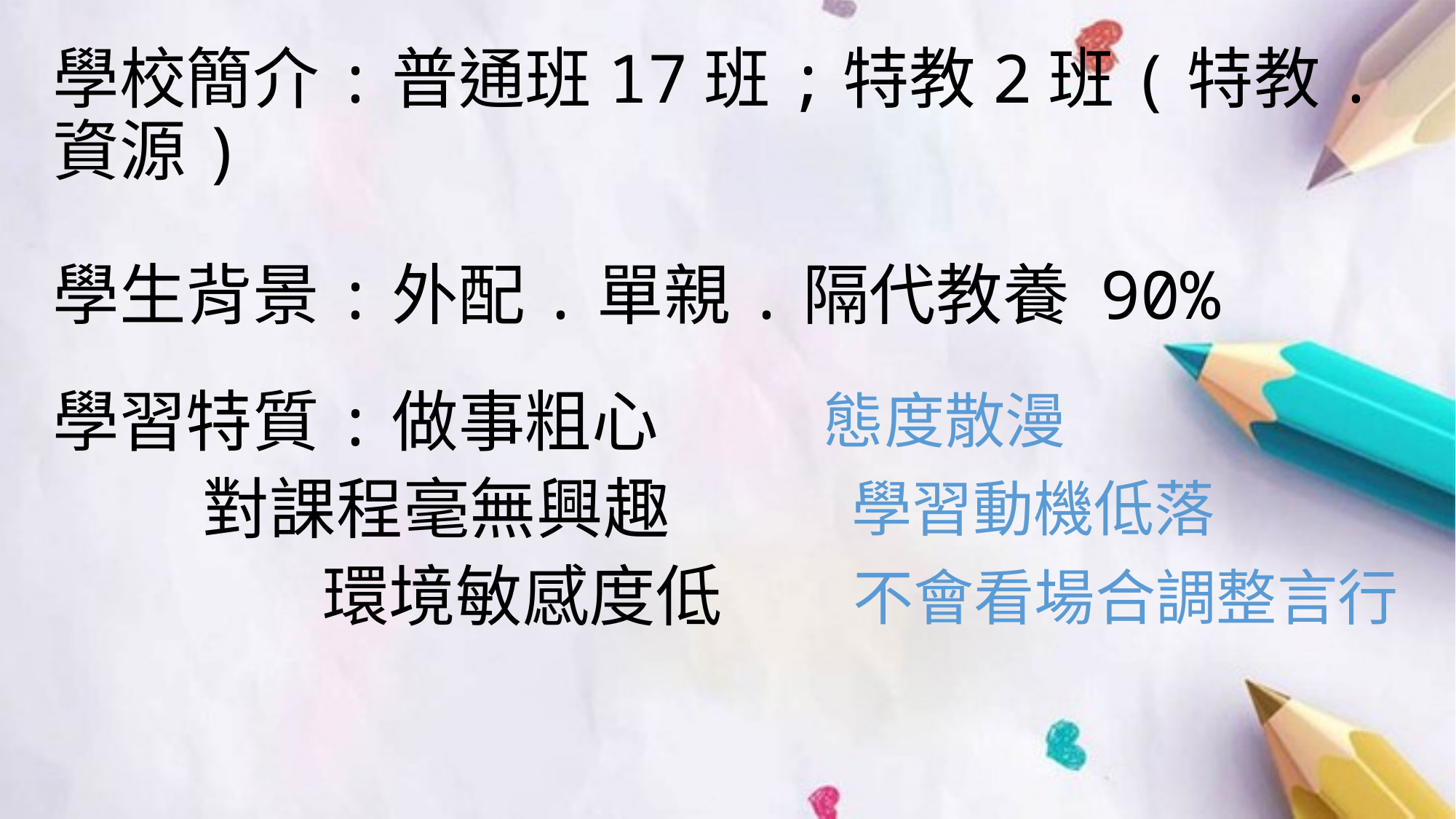

# 學校簡介:普通班17班;特教2班(特教.資源) 學生背景:外配.單親.隔代教養 90%
態度散漫
學習特質:做事粗心
         對課程毫無興趣
                 環境敏感度低

學習動機低落
不會看場合調整言行